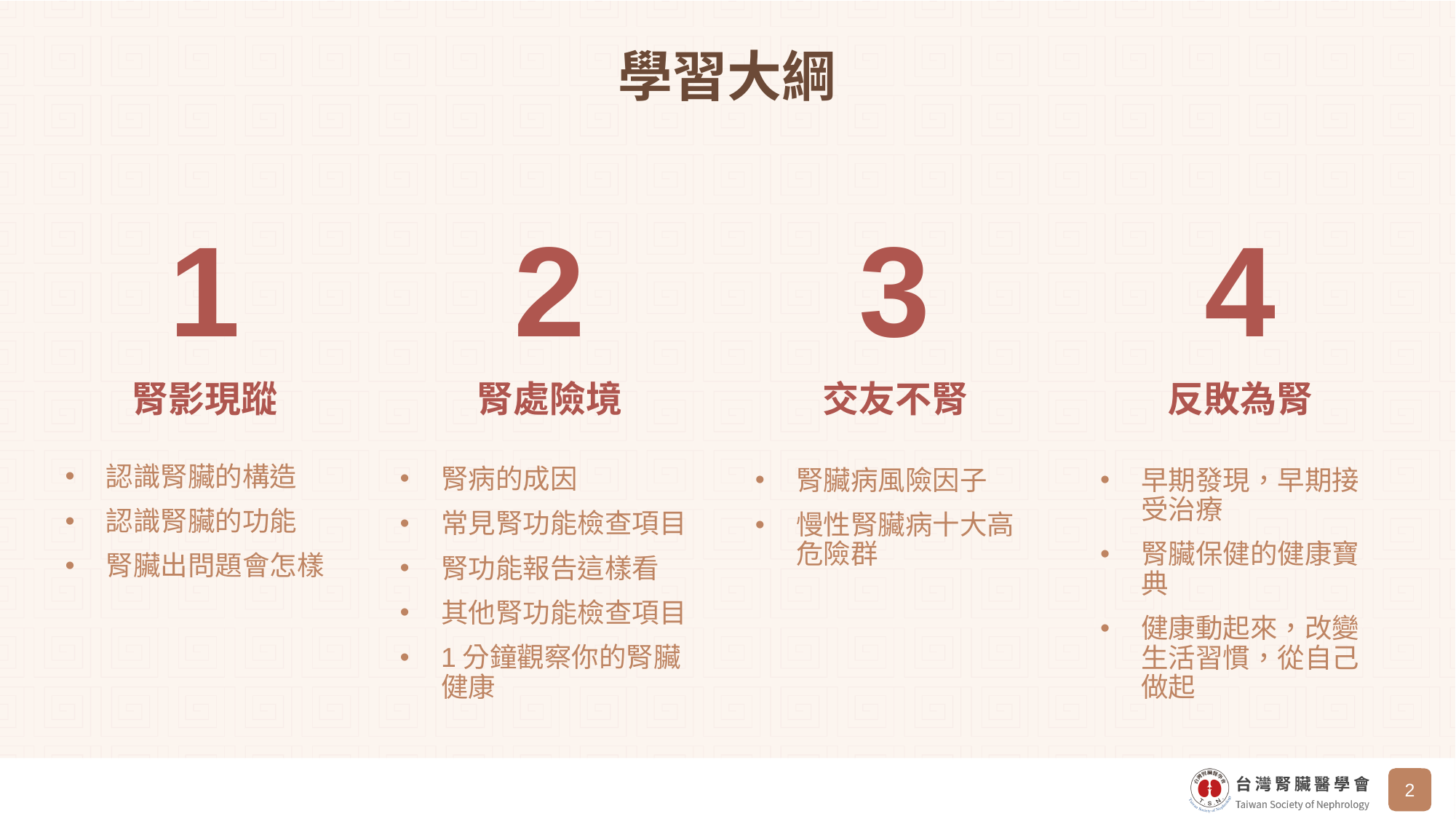

# 學習大綱
1
2
3
4
腎影現蹤
腎處險境
交友不腎
反敗為腎
認識腎臟的構造
認識腎臟的功能
腎臟出問題會怎樣
腎病的成因
常見腎功能檢查項目
腎功能報告這樣看
其他腎功能檢查項目
1分鐘觀察你的腎臟健康
腎臟病風險因子
慢性腎臟病十大高危險群
早期發現，早期接受治療
腎臟保健的健康寶典
健康動起來，改變生活習慣，從自己做起
2